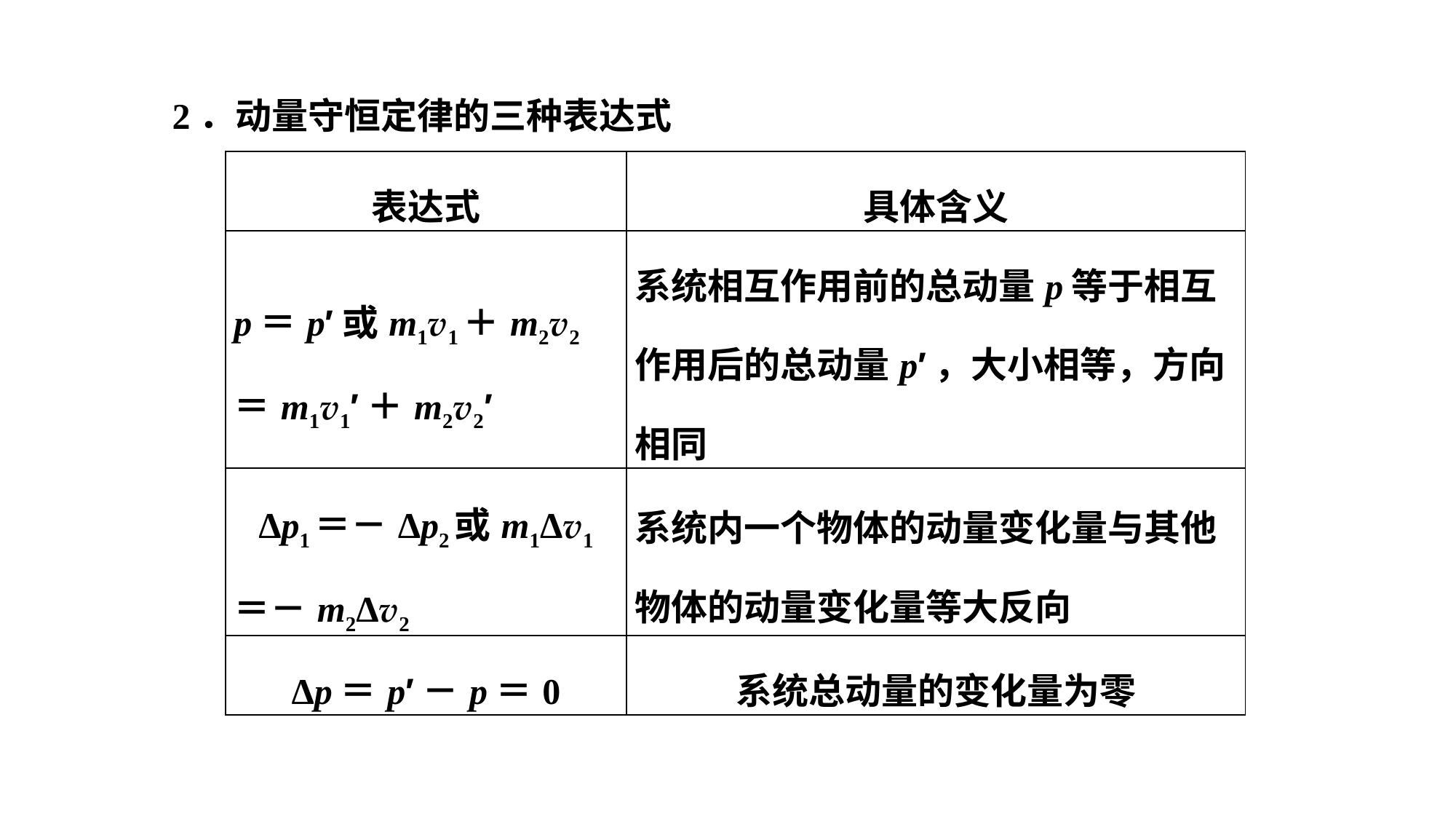

2．动量守恒定律的三种表达式

| 表达式 | 具体含义 |
| --- | --- |
| p＝p′或m1v1＋m2v2 ＝m1v1′＋m2v2′ | 系统相互作用前的总动量p等于相互作用后的总动量p′，大小相等，方向相同 |
| Δp1＝－Δp2或m1Δv1 ＝－m2Δv2 | 系统内一个物体的动量变化量与其他物体的动量变化量等大反向 |
| Δp＝p′－p＝0 | 系统总动量的变化量为零 |